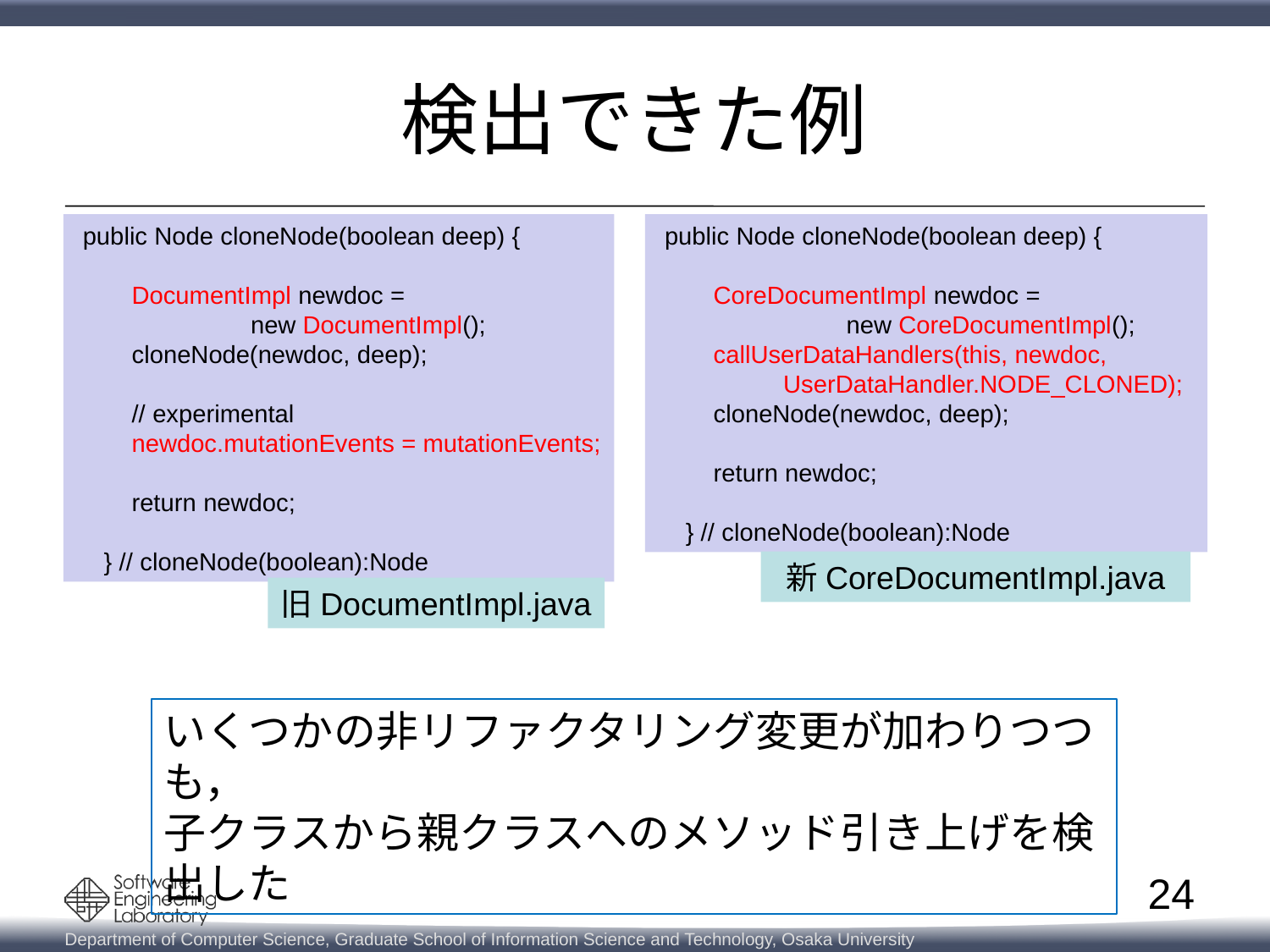

# 検出できた例
 public Node cloneNode(boolean deep) {

        DocumentImpl newdoc =
                         new DocumentImpl();
        cloneNode(newdoc, deep);

        // experimental
        newdoc.mutationEvents = mutationEvents;

        return newdoc;

    } // cloneNode(boolean):Node
 public Node cloneNode(boolean deep) {

        CoreDocumentImpl newdoc =
                           new CoreDocumentImpl();
        callUserDataHandlers(this, newdoc,
                  UserDataHandler.NODE_CLONED);
        cloneNode(newdoc, deep);

        return newdoc;

    } // cloneNode(boolean):Node
新CoreDocumentImpl.java
旧DocumentImpl.java
いくつかの非リファクタリング変更が加わりつつも，
子クラスから親クラスへのメソッド引き上げを検出した
24